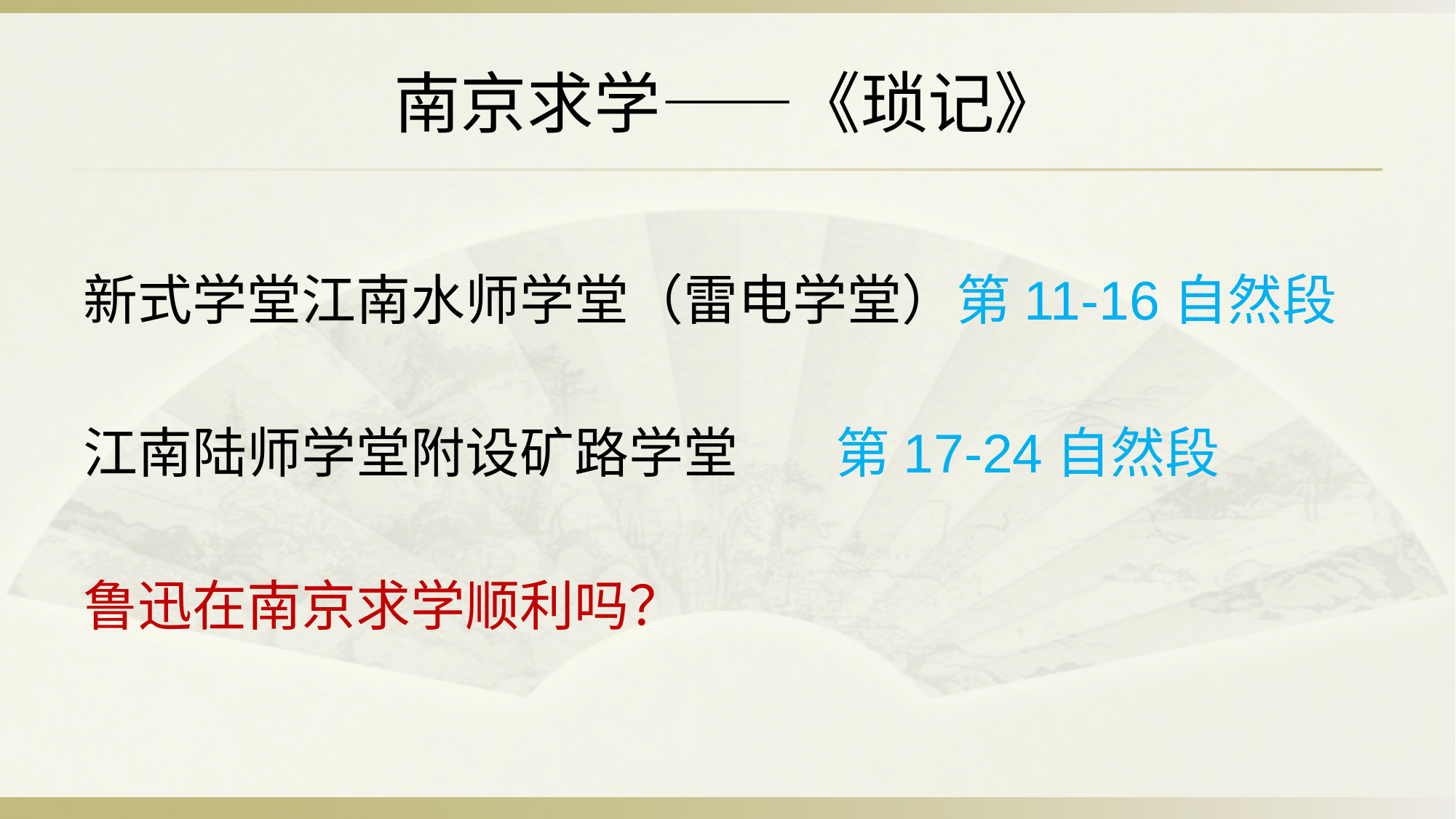

# 南京求学——《琐记》

新式学堂江南水师学堂（雷电学堂）第11-16自然段

江南陆师学堂附设矿路学堂        第17-24自然段

鲁迅在南京求学顺利吗？